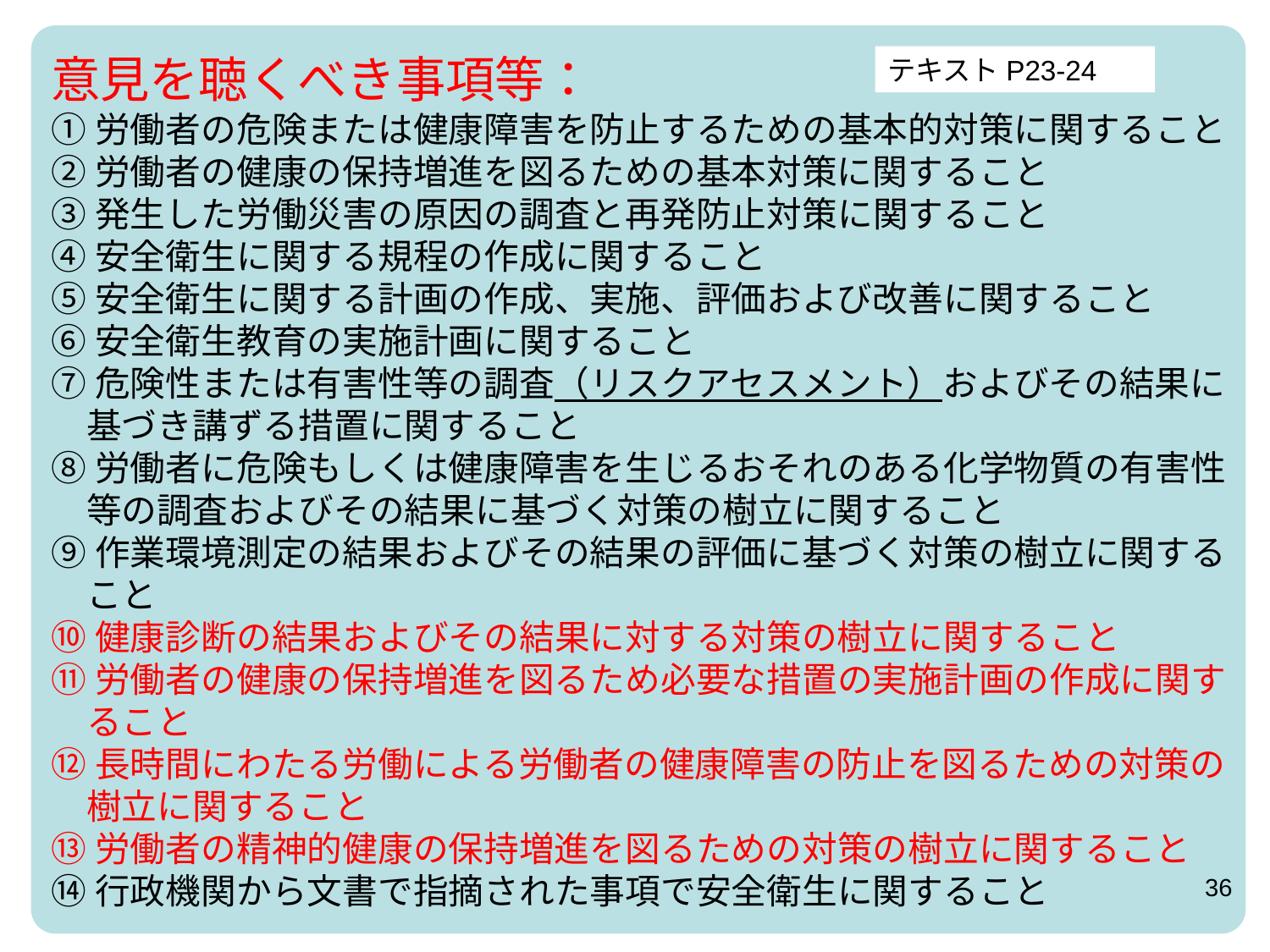

意見を聴くべき事項等：
①労働者の危険または健康障害を防止するための基本的対策に関すること
②労働者の健康の保持増進を図るための基本対策に関すること
③発生した労働災害の原因の調査と再発防止対策に関すること
④安全衛生に関する規程の作成に関すること
⑤安全衛生に関する計画の作成、実施、評価および改善に関すること
⑥安全衛生教育の実施計画に関すること
⑦危険性または有害性等の調査（リスクアセスメント）およびその結果に
　基づき講ずる措置に関すること
⑧労働者に危険もしくは健康障害を生じるおそれのある化学物質の有害性
　等の調査およびその結果に基づく対策の樹立に関すること
⑨作業環境測定の結果およびその結果の評価に基づく対策の樹立に関する
　こと
⑩健康診断の結果およびその結果に対する対策の樹立に関すること
⑪労働者の健康の保持増進を図るため必要な措置の実施計画の作成に関す
　ること
⑫長時間にわたる労働による労働者の健康障害の防止を図るための対策の
　樹立に関すること
⑬労働者の精神的健康の保持増進を図るための対策の樹立に関すること
⑭行政機関から文書で指摘された事項で安全衛生に関すること
テキストP23-24
36